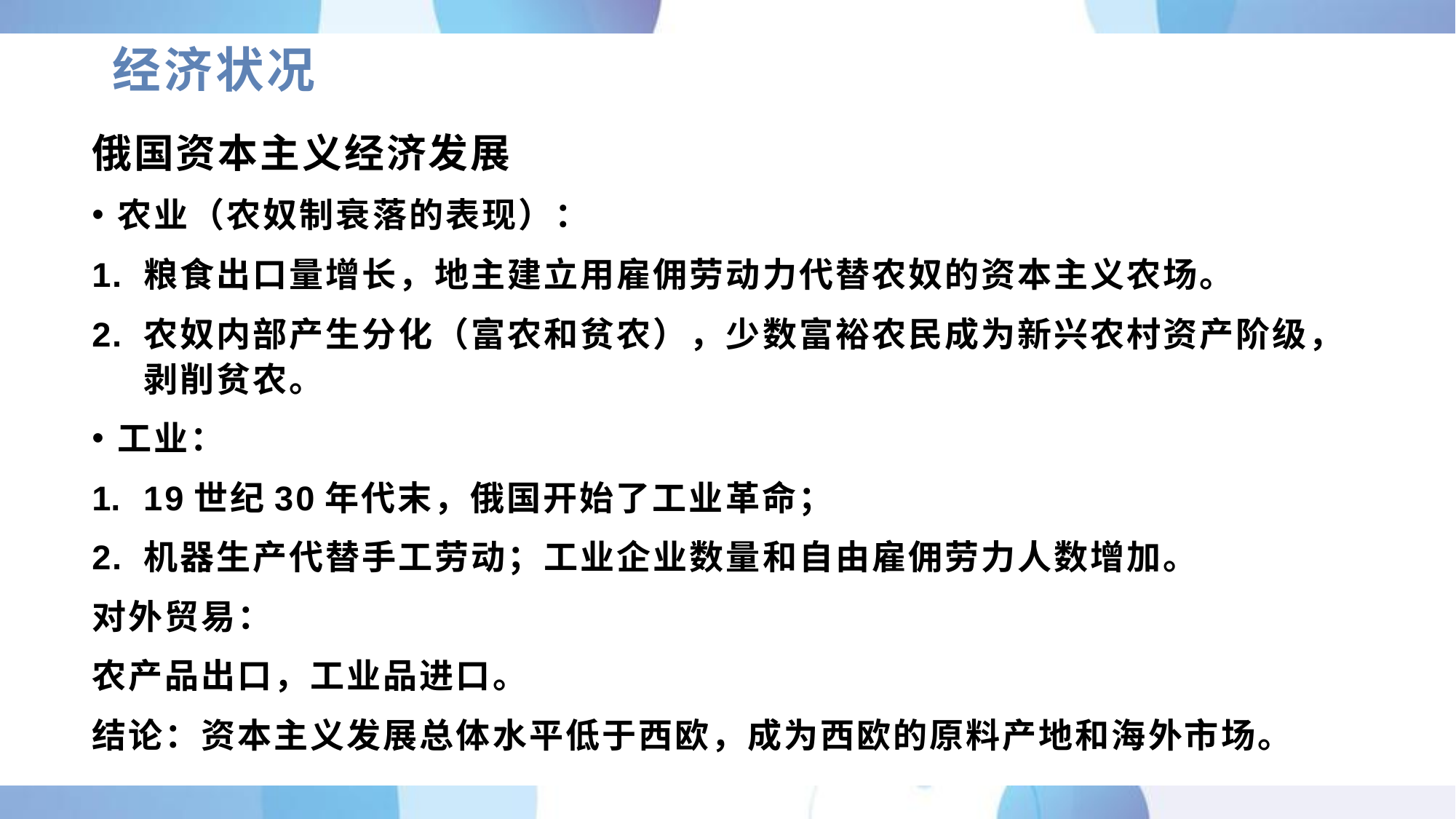

# 经济状况
俄国资本主义经济发展
农业（农奴制衰落的表现）：
粮食出口量增长，地主建立用雇佣劳动力代替农奴的资本主义农场。
农奴内部产生分化（富农和贫农），少数富裕农民成为新兴农村资产阶级，剥削贫农。
工业：
19世纪30年代末，俄国开始了工业革命；
机器生产代替手工劳动；工业企业数量和自由雇佣劳力人数增加。
对外贸易：
农产品出口，工业品进口。
结论：资本主义发展总体水平低于西欧，成为西欧的原料产地和海外市场。